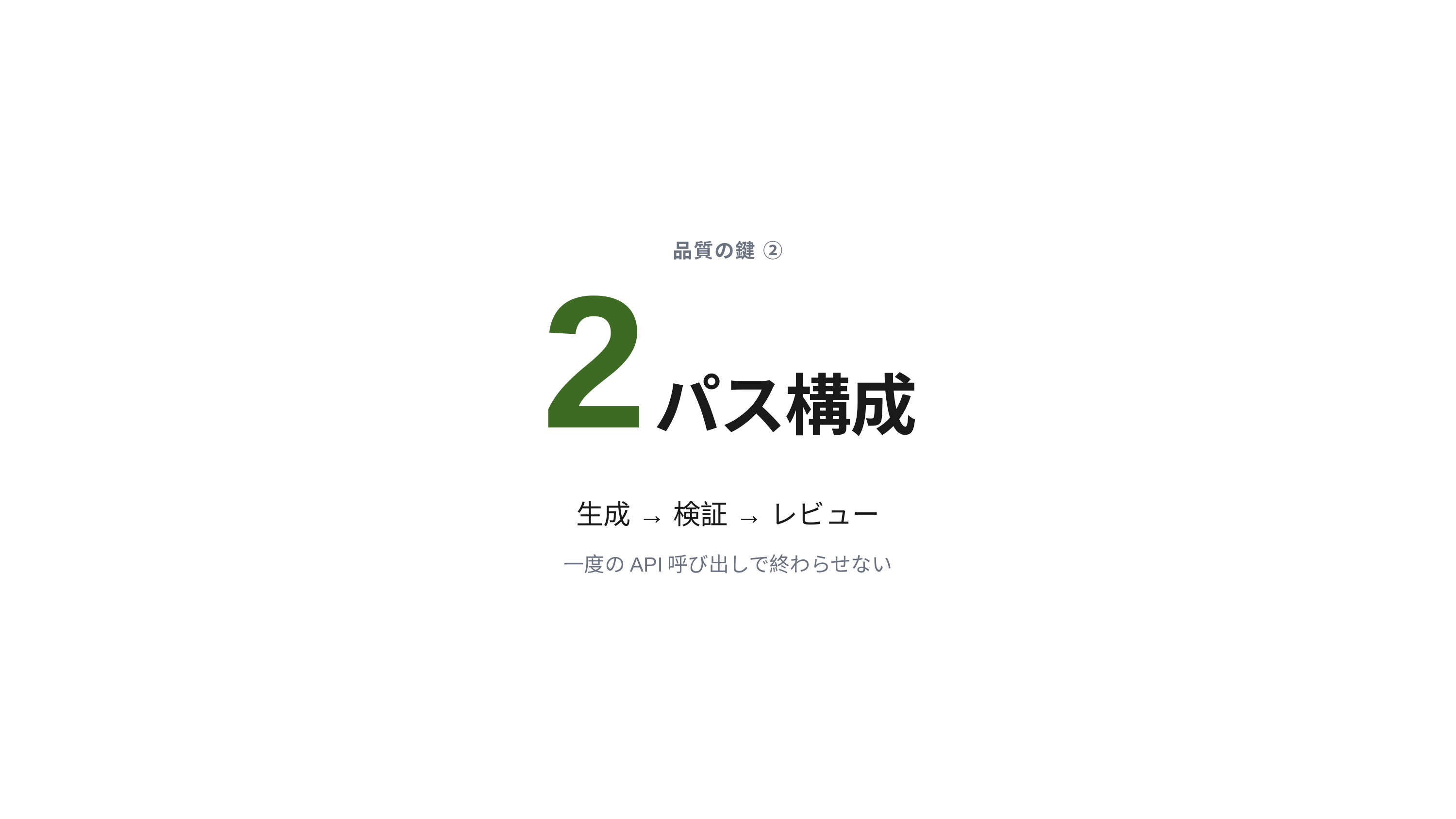

品質の鍵 ②
2
パス構成
生成 → 検証 → レビュー
一度のAPI呼び出しで終わらせない